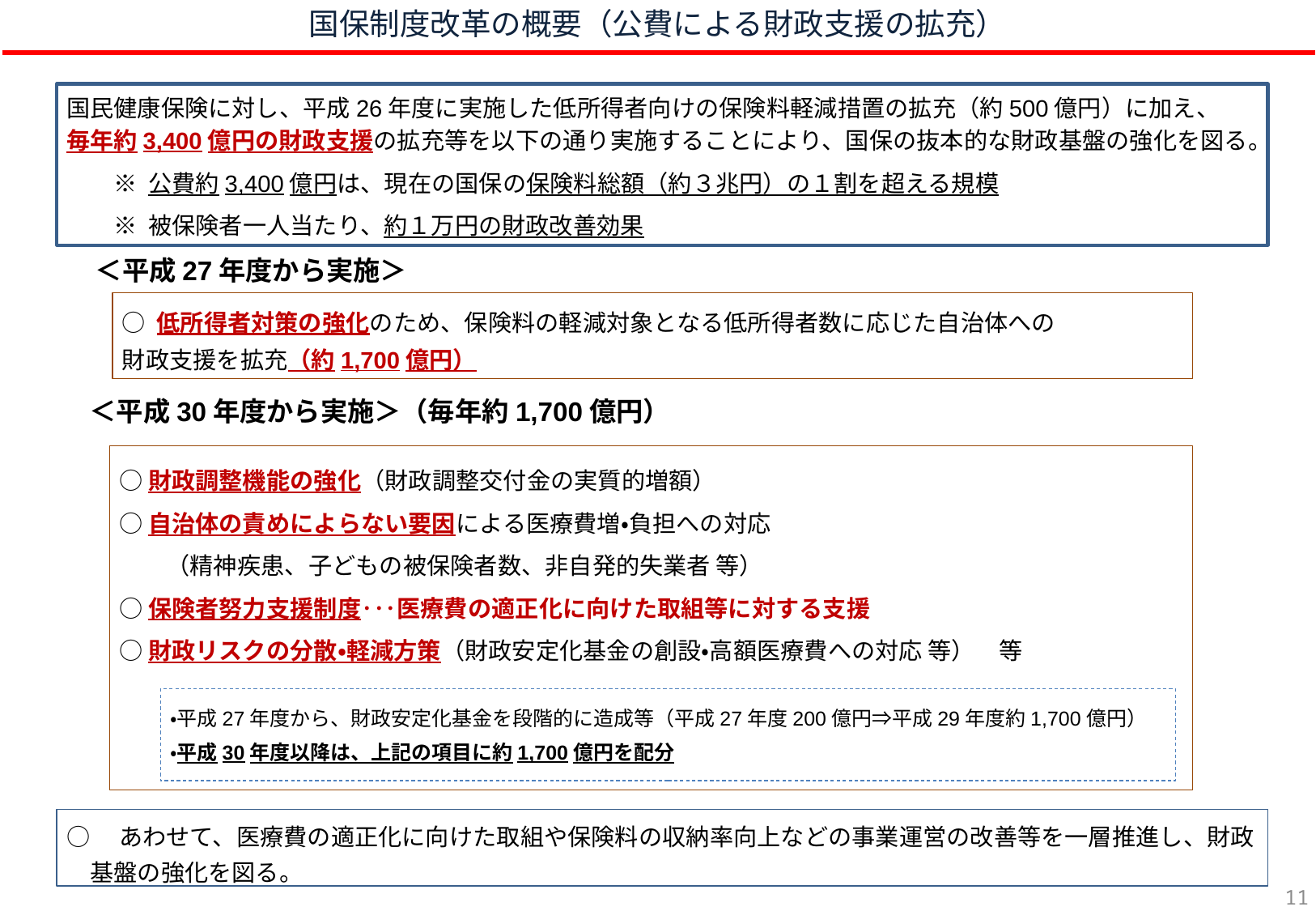

国保制度改革の概要（公費による財政支援の拡充）
国民健康保険に対し、平成26年度に実施した低所得者向けの保険料軽減措置の拡充（約500億円）に加え、
毎年約3,400億円の財政支援の拡充等を以下の通り実施することにより、国保の抜本的な財政基盤の強化を図る。
※ 公費約3,400億円は、現在の国保の保険料総額（約３兆円）の１割を超える規模
※ 被保険者一人当たり、約１万円の財政改善効果
＜平成27年度から実施＞
○ 低所得者対策の強化のため、保険料の軽減対象となる低所得者数に応じた自治体への
財政支援を拡充（約1,700億円）

＜平成30年度から実施＞（毎年約1,700億円）
○財政調整機能の強化（財政調整交付金の実質的増額）
○自治体の責めによらない要因による医療費増・負担への対応
　　（精神疾患、子どもの被保険者数、非自発的失業者 等）
○保険者努力支援制度･･･医療費の適正化に向けた取組等に対する支援
○財政リスクの分散・軽減方策（財政安定化基金の創設・高額医療費への対応 等）　等
・平成27年度から、財政安定化基金を段階的に造成等（平成27年度200億円⇒平成29年度約1,700億円）
・平成30年度以降は、上記の項目に約1,700億円を配分
○　あわせて、医療費の適正化に向けた取組や保険料の収納率向上などの事業運営の改善等を一層推進し、財政基盤の強化を図る。
11